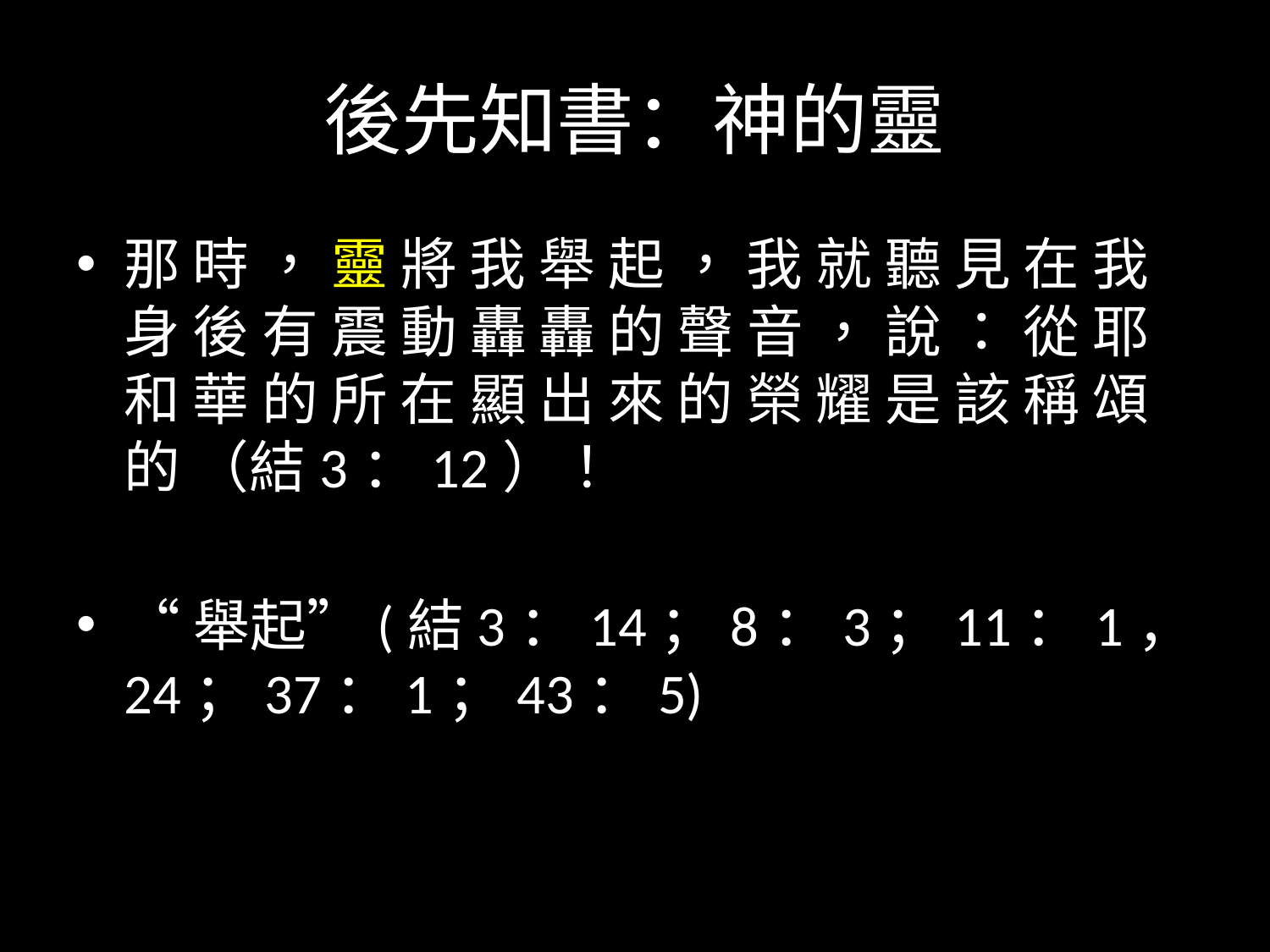

# 後先知書：神的靈
那 時 ， 靈 將 我 舉 起 ， 我 就 聽 見 在 我 身 後 有 震 動 轟 轟 的 聲 音 ， 說 ： 從 耶 和 華 的 所 在 顯 出 來 的 榮 耀 是 該 稱 頌 的 （結3：12）！

“舉起”(結3：14；8：3；11：1，24；37：1；43：5)